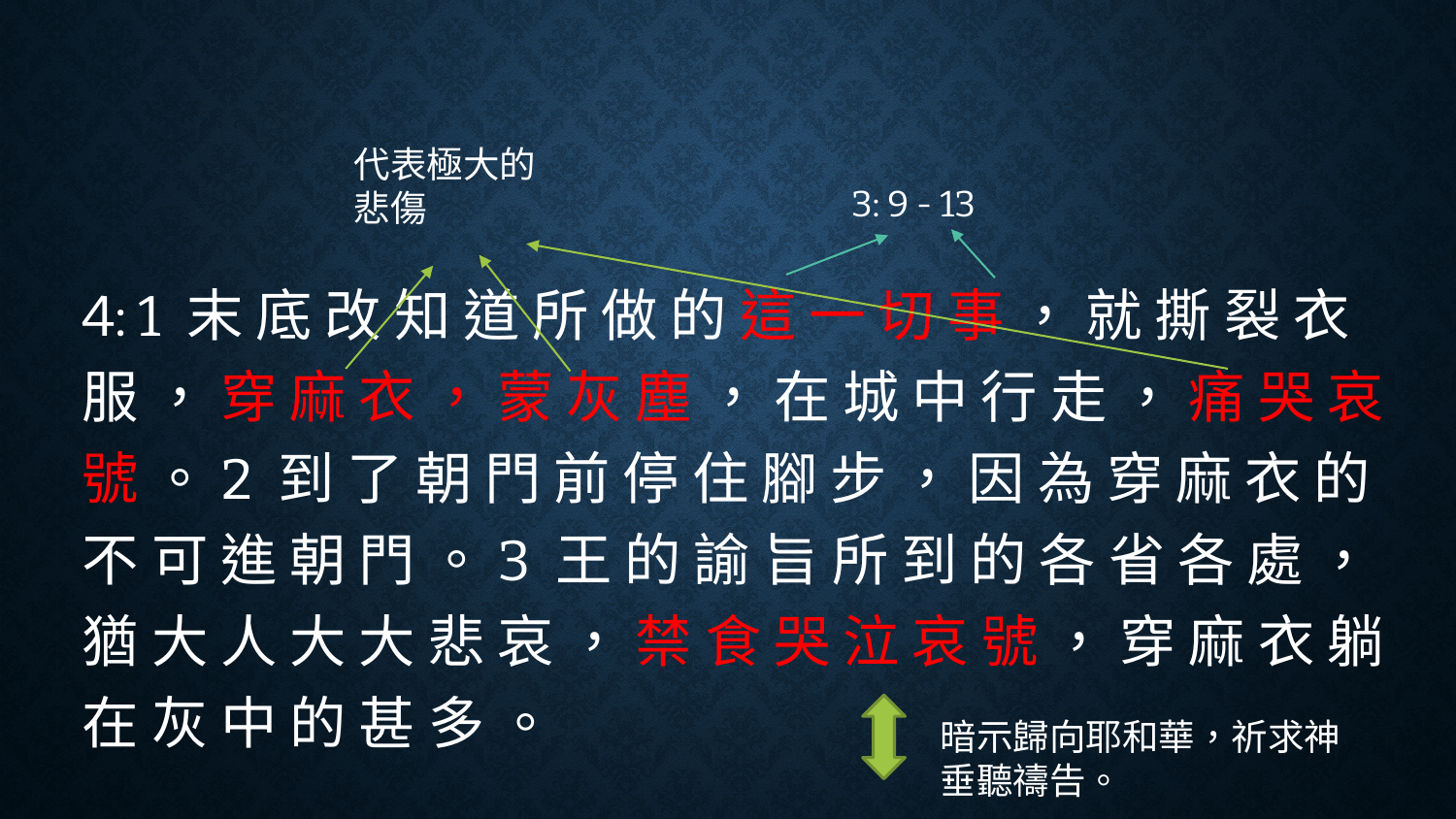

#
代表極大的悲傷
3: 9 - 13

4: 1 末 底 改 知 道 所 做 的 這 一 切 事 ， 就 撕 裂 衣 服 ， 穿 麻 衣 ， 蒙 灰 塵 ， 在 城 中 行 走 ， 痛 哭 哀 號 。2 到 了 朝 門 前 停 住 腳 步 ， 因 為 穿 麻 衣 的 不 可 進 朝 門 。3 王 的 諭 旨 所 到 的 各 省 各 處 ， 猶 大 人 大 大 悲 哀 ， 禁 食 哭 泣 哀 號 ， 穿 麻 衣 躺 在 灰 中 的 甚 多 。

暗示歸向耶和華，祈求神垂聽禱告。